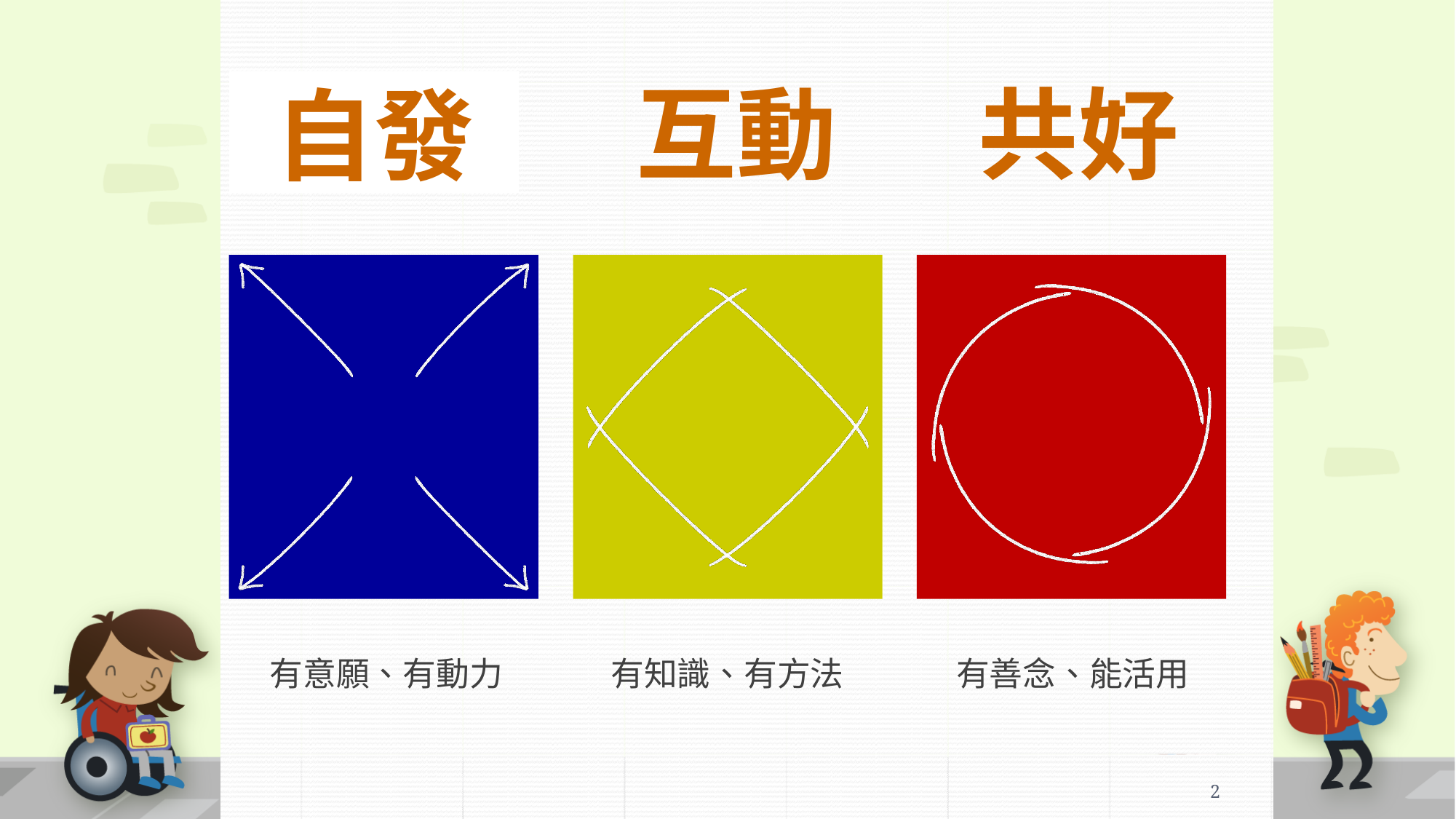

共好
互動
自發

有意願、有動力
有知識、有方法
有善念、能活用
2